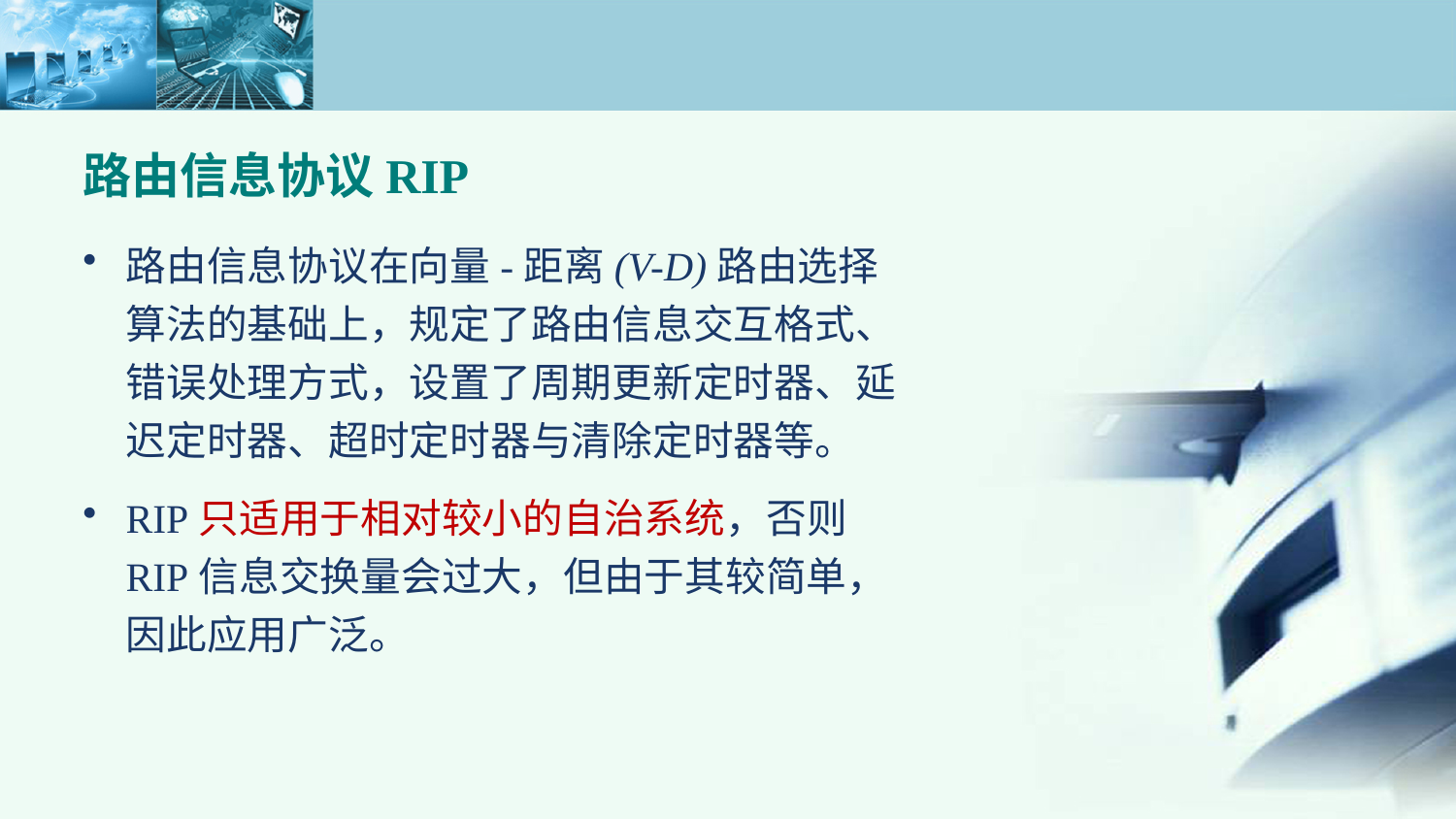

路由信息协议RIP
路由信息协议在向量-距离(V-D)路由选择算法的基础上，规定了路由信息交互格式、错误处理方式，设置了周期更新定时器、延迟定时器、超时定时器与清除定时器等。
RIP只适用于相对较小的自治系统，否则RIP信息交换量会过大，但由于其较简单，因此应用广泛。